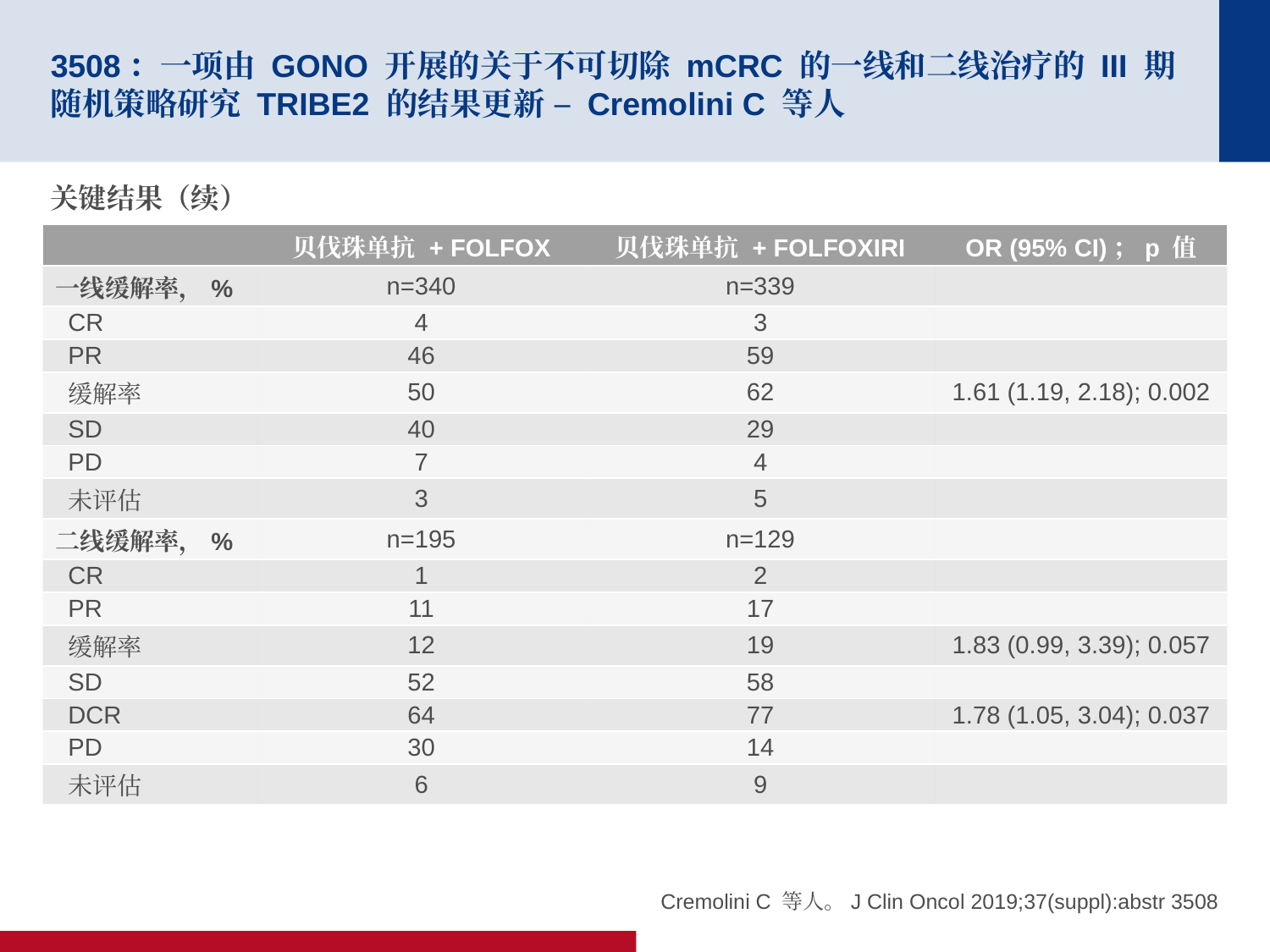

# 3508：一项由 GONO 开展的关于不可切除 mCRC 的一线和二线治疗的 III 期随机策略研究 TRIBE2 的结果更新 – Cremolini C 等人
关键结果（续）
|  | 贝伐珠单抗 + FOLFOX | 贝伐珠单抗 + FOLFOXIRI | OR (95% CI)；p 值 |
| --- | --- | --- | --- |
| 一线缓解率，% | n=340 | n=339 |  |
| CR | 4 | 3 |  |
| PR | 46 | 59 |  |
| 缓解率 | 50 | 62 | 1.61 (1.19, 2.18); 0.002 |
| SD | 40 | 29 |  |
| PD | 7 | 4 |  |
| 未评估 | 3 | 5 |  |
| 二线缓解率，% | n=195 | n=129 |  |
| CR | 1 | 2 |  |
| PR | 11 | 17 |  |
| 缓解率 | 12 | 19 | 1.83 (0.99, 3.39); 0.057 |
| SD | 52 | 58 |  |
| DCR | 64 | 77 | 1.78 (1.05, 3.04); 0.037 |
| PD | 30 | 14 |  |
| 未评估 | 6 | 9 |  |
Cremolini C 等人。J Clin Oncol 2019;37(suppl):abstr 3508